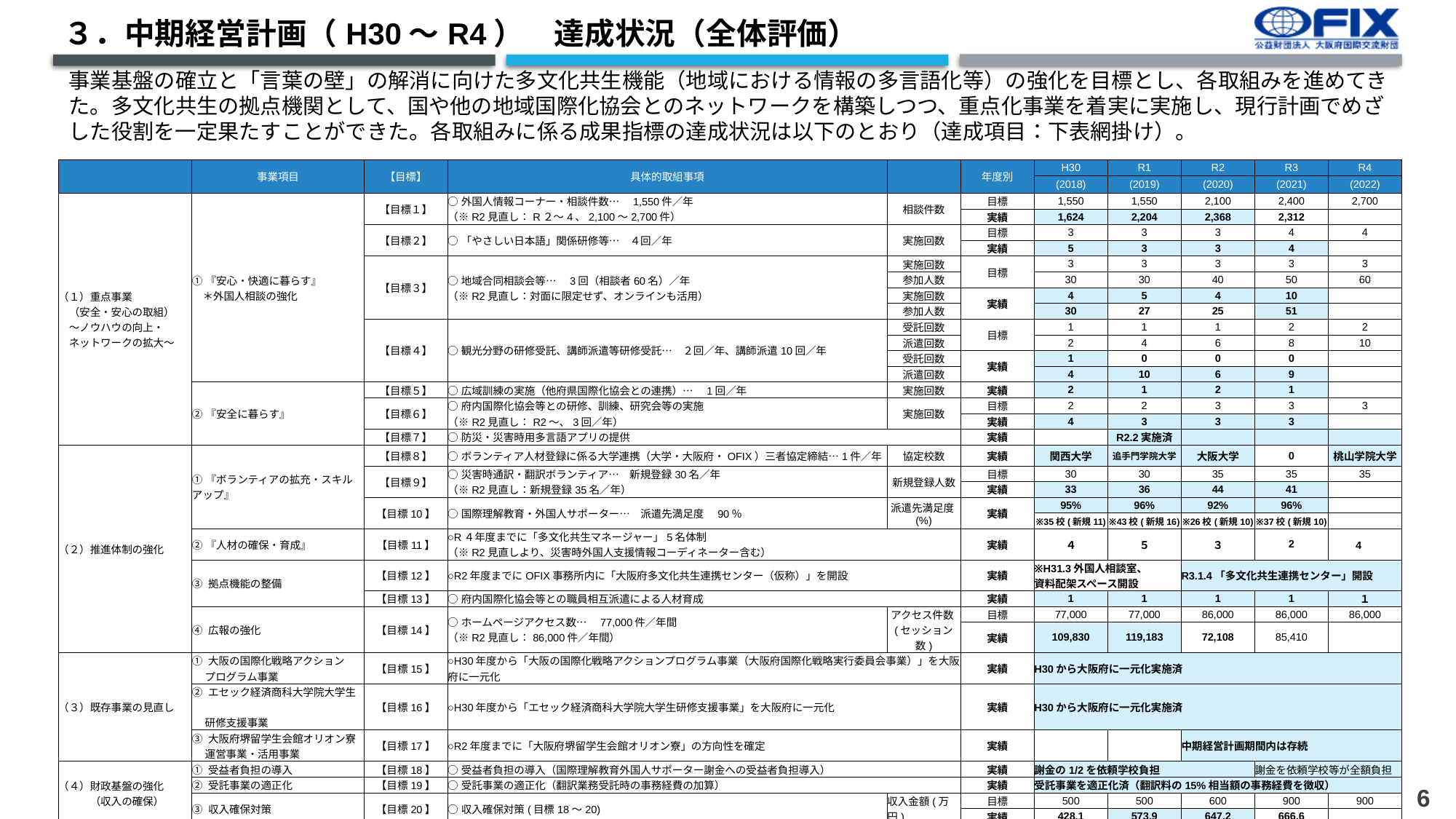

# ３．中期経営計画（H30～R4）　達成状況（全体評価）
事業基盤の確立と「言葉の壁」の解消に向けた多文化共生機能（地域における情報の多言語化等）の強化を目標とし、各取組みを進めてきた。多文化共生の拠点機関として、国や他の地域国際化協会とのネットワークを構築しつつ、重点化事業を着実に実施し、現行計画でめざした役割を一定果たすことができた。各取組みに係る成果指標の達成状況は以下のとおり（達成項目：下表網掛け）。

|  | 事業項目 | 【目標】 | 具体的取組事項 |  | 年度別 | H30 | R1 | R2 | R3 | R4 |
| --- | --- | --- | --- | --- | --- | --- | --- | --- | --- | --- |
|  |  |  |  |  |  | (2018) | (2019) | (2020) | (2021) | (2022) |
| （１）重点事業 　（安全・安心の取組） 　～ノウハウの向上・ 　ネットワークの拡大～ | ①『安心・快適に暮らす』 　＊外国人相談の強化 | 【目標１】 | ○外国人情報コーナー・相談件数…　1,550件／年 （※R2見直し：R２～4、2,100～2,700件） | 相談件数 | 目標 | 1,550 | 1,550 | 2,100 | 2,400 | 2,700 |
|  |  |  |  |  | 実績 | 1,624 | 2,204 | 2,368 | 2,312 |  |
|  |  | 【目標２】 | ○「やさしい日本語」関係研修等…　４回／年 | 実施回数 | 目標 | 3 | 3 | 3 | 4 | 4 |
|  |  |  |  |  | 実績 | 5 | 3 | 3 | 4 |  |
|  |  | 【目標３】 | ○地域合同相談会等…　3回（相談者60名）／年 （※R2見直し：対面に限定せず、オンラインも活用） | 実施回数 | 目標 | 3 | 3 | 3 | 3 | 3 |
|  |  |  |  | 参加人数 |  | 30 | 30 | 40 | 50 | 60 |
|  |  |  |  | 実施回数 | 実績 | 4 | 5 | 4 | 10 |  |
|  |  |  |  | 参加人数 |  | 30 | 27 | 25 | 51 |  |
|  |  | 【目標４】 | ○観光分野の研修受託、講師派遣等研修受託…　２回／年、講師派遣10回／年 | 受託回数 | 目標 | 1 | 1 | 1 | 2 | 2 |
|  |  |  |  | 派遣回数 |  | 2 | 4 | 6 | 8 | 10 |
|  |  |  |  | 受託回数 | 実績 | 1 | 0 | 0 | 0 |  |
|  |  |  |  | 派遣回数 |  | 4 | 10 | 6 | 9 |  |
|  | ②『安全に暮らす』 | 【目標５】 | ○広域訓練の実施（他府県国際化協会との連携）…　1回／年 | 実施回数 | 実績 | 2 | 1 | 2 | 1 |  |
|  |  | 【目標６】 | ○府内国際化協会等との研修、訓練、研究会等の実施 （※R2見直し：R2～、3回／年） | 実施回数 | 目標 | 2 | 2 | 3 | 3 | 3 |
|  |  |  |  |  | 実績 | 4 | 3 | 3 | 3 |  |
|  |  | 【目標７】 | ○防災・災害時用多言語アプリの提供 |  | 実績 |  | R2.2実施済 |  |  |  |
| （２）推進体制の強化 | ①『ボランティアの拡充・スキルアップ』 | 【目標８】 | ○ボランティア人材登録に係る大学連携（大学・大阪府・OFIX）三者協定締結…1件／年 | 協定校数 | 実績 | 関西大学 | 追手門学院大学 | 大阪大学 | 0 | 桃山学院大学 |
|  |  | 【目標９】 | ○災害時通訳・翻訳ボランティア…　新規登録30名／年 （※R2見直し：新規登録35名／年） | 新規登録人数 | 目標 | 30 | 30 | 35 | 35 | 35 |
|  |  |  |  |  | 実績 | 33 | 36 | 44 | 41 |  |
|  |  | 【目標10】 | ○国際理解教育・外国人サポーター…　派遣先満足度　90％ | 派遣先満足度(%) | 実績 | 95% | 96% | 92% | 96% |  |
|  |  |  |  |  |  | ※35校(新規11) | ※43校(新規16) | ※26校(新規10) | ※37校(新規10) |  |
|  | ②『人材の確保・育成』 | 【目標11】 | ○R４年度までに「多文化共生マネージャー」5名体制 （※R2見直しより、災害時外国人支援情報コーディネーター含む） |  | 実績 | ４ | ５ | ３ | 2 | 4 |
|  | ③ 拠点機能の整備 | 【目標12】 | ○R2年度までにOFIX事務所内に「大阪府多文化共生連携センター（仮称）」を開設 |  | 実績 | ※H31.3外国人相談室、 資料配架スペース開設 |  | R3.1.4「多文化共生連携センター」開設 |  |  |
|  |  | 【目標13】 | ○府内国際化協会等との職員相互派遣による人材育成 |  | 実績 | 1 | 1 | 1 | 1 | １ |
|  | ④ 広報の強化 | 【目標14】 | ○ホームページアクセス数…　77,000件／年間 （※R2見直し：86,000件／年間） | アクセス件数(セッション数) | 目標 | 77,000 | 77,000 | 86,000 | 86,000 | 86,000 |
|  |  |  |  |  | 実績 | 109,830 | 119,183 | 72,108 | 85,410 |  |
| （３）既存事業の見直し | ① 大阪の国際化戦略アクション 　 プログラム事業 | 【目標15】 | ○H30年度から「大阪の国際化戦略アクションプログラム事業（大阪府国際化戦略実行委員会事業）」を大阪府に一元化 |  | 実績 | H30から大阪府に一元化実施済 |  |  |  |  |
|  | ② エセック経済商科大学院大学生　 　 研修支援事業 | 【目標16】 | ○H30年度から「エセック経済商科大学院大学生研修支援事業」を大阪府に一元化 |  | 実績 | H30から大阪府に一元化実施済 |  |  |  |  |
|  | ③ 大阪府堺留学生会館オリオン寮 　 運営事業・活用事業 | 【目標17】 | ○R2年度までに「大阪府堺留学生会館オリオン寮」の方向性を確定 |  | 実績 |  |  | 中期経営計画期間内は存続 |  |  |
| （４）財政基盤の強化 　　　（収入の確保） | ① 受益者負担の導入 | 【目標18】 | ○受益者負担の導入（国際理解教育外国人サポーター謝金への受益者負担導入） |  | 実績 | 謝金の1/2を依頼学校負担 |  |  | 謝金を依頼学校等が全額負担 |  |
|  | ② 受託事業の適正化 | 【目標19】 | ○受託事業の適正化（翻訳業務受託時の事務経費の加算） |  | 実績 | 受託事業を適正化済（翻訳料の15%相当額の事務経費を徴収） |  |  |  |  |
|  | ③ 収入確保対策 | 【目標20】 | ○収入確保対策(目標18～20) | 収入金額(万円) | 目標 | 500 | 500 | 600 | 900 | 900 |
|  |  |  |  |  | 実績 | 428.1 | 573.9 | 647.2 | 666.6 |  |
6